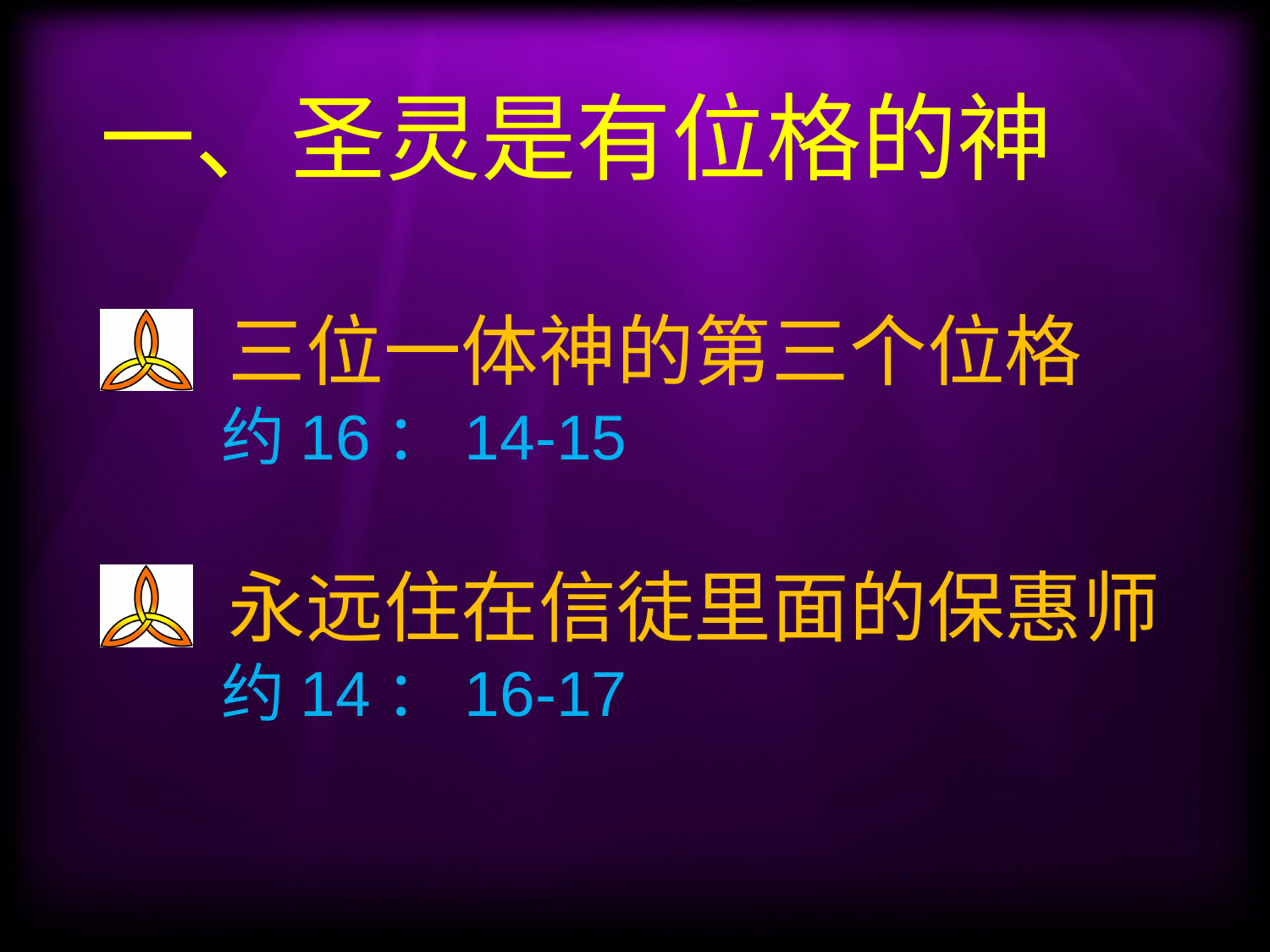

# 一、圣灵是有位格的神
 三位一体神的第三个位格
   约16：14-15

 永远住在信徒里面的保惠师
   约14：16-17